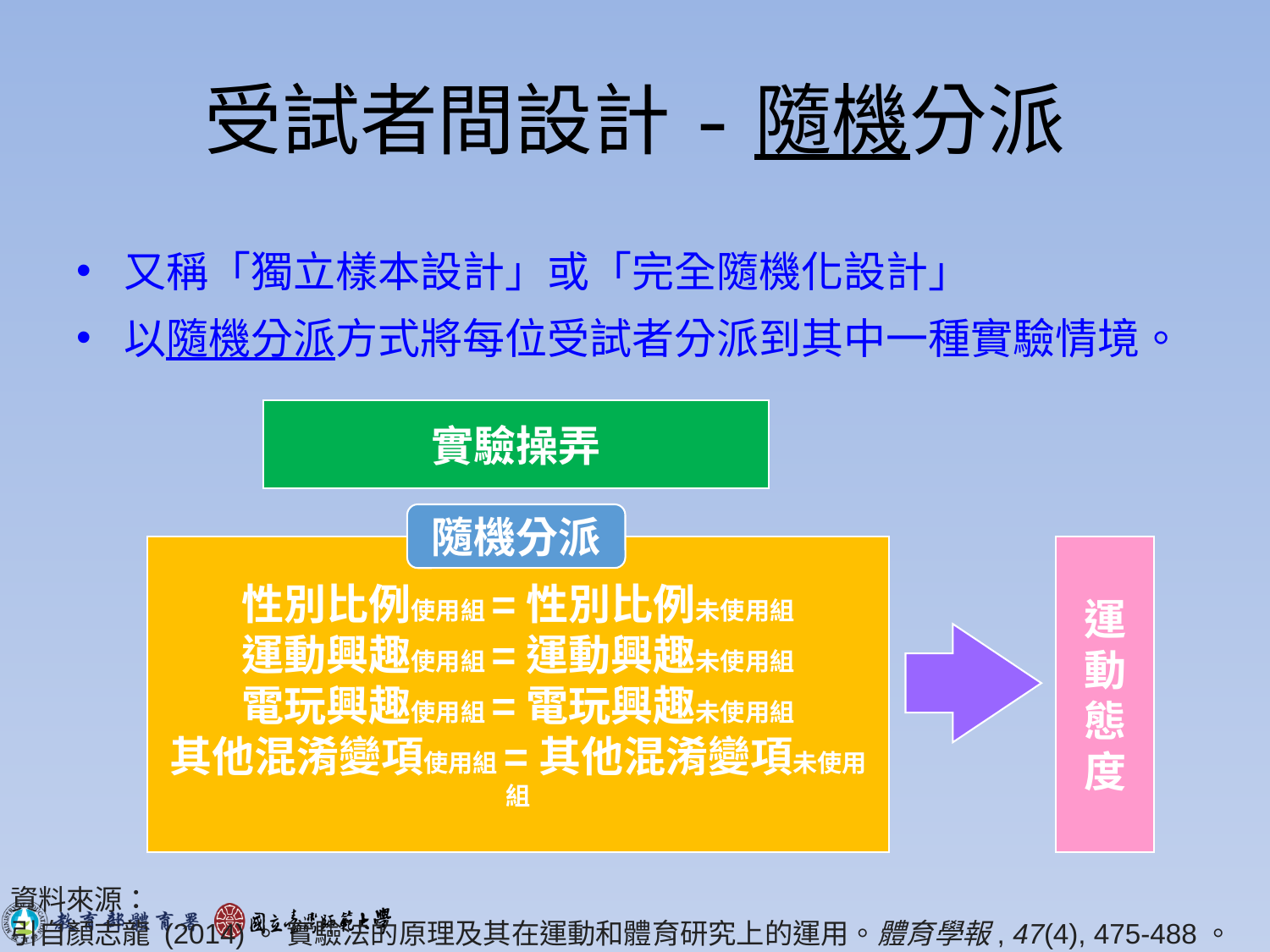

# 受試者間設計-隨機分派
又稱「獨立樣本設計」或「完全隨機化設計」
以隨機分派方式將每位受試者分派到其中一種實驗情境。
實驗操弄
隨機分派
性別比例使用組=性別比例未使用組
運動興趣使用組=運動興趣未使用組
電玩興趣使用組=電玩興趣未使用組
其他混淆變項使用組=其他混淆變項未使用組
運動態度

資料來源：
引自顏志龍 (2014)。 實驗法的原理及其在運動和體育研究上的運用。體育學報, 47(4), 475-488。